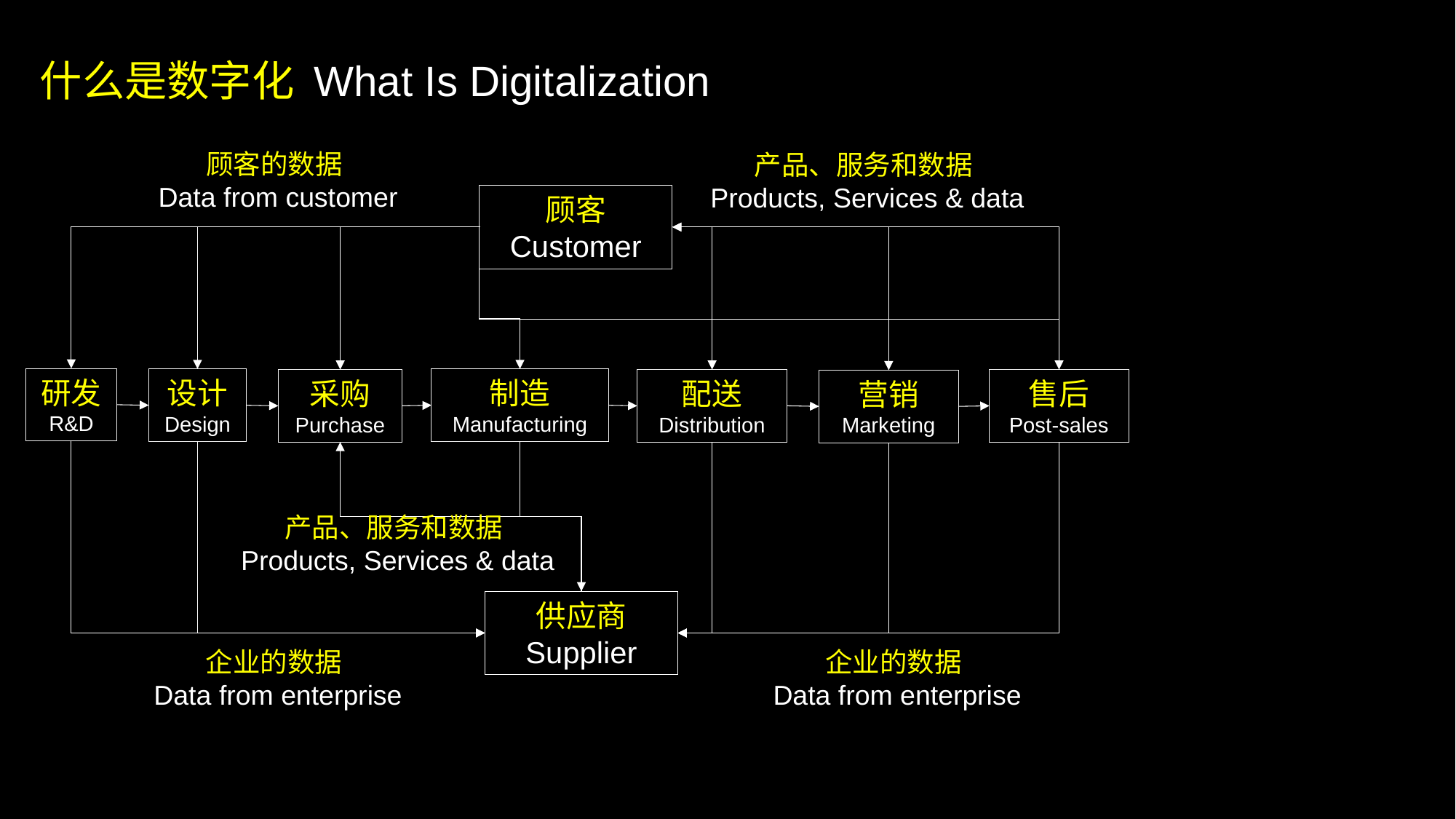

什么是数字化 What Is Digitalization
顾客的数据
 Data from customer
产品、服务和数据
 Products, Services & data
顾客
Customer
研发
R&D
设计
Design
制造
Manufacturing
配送
Distribution
采购
Purchase
售后
Post-sales
营销
Marketing
产品、服务和数据
 Products, Services & data
供应商
Supplier
企业的数据
 Data from enterprise
企业的数据
 Data from enterprise